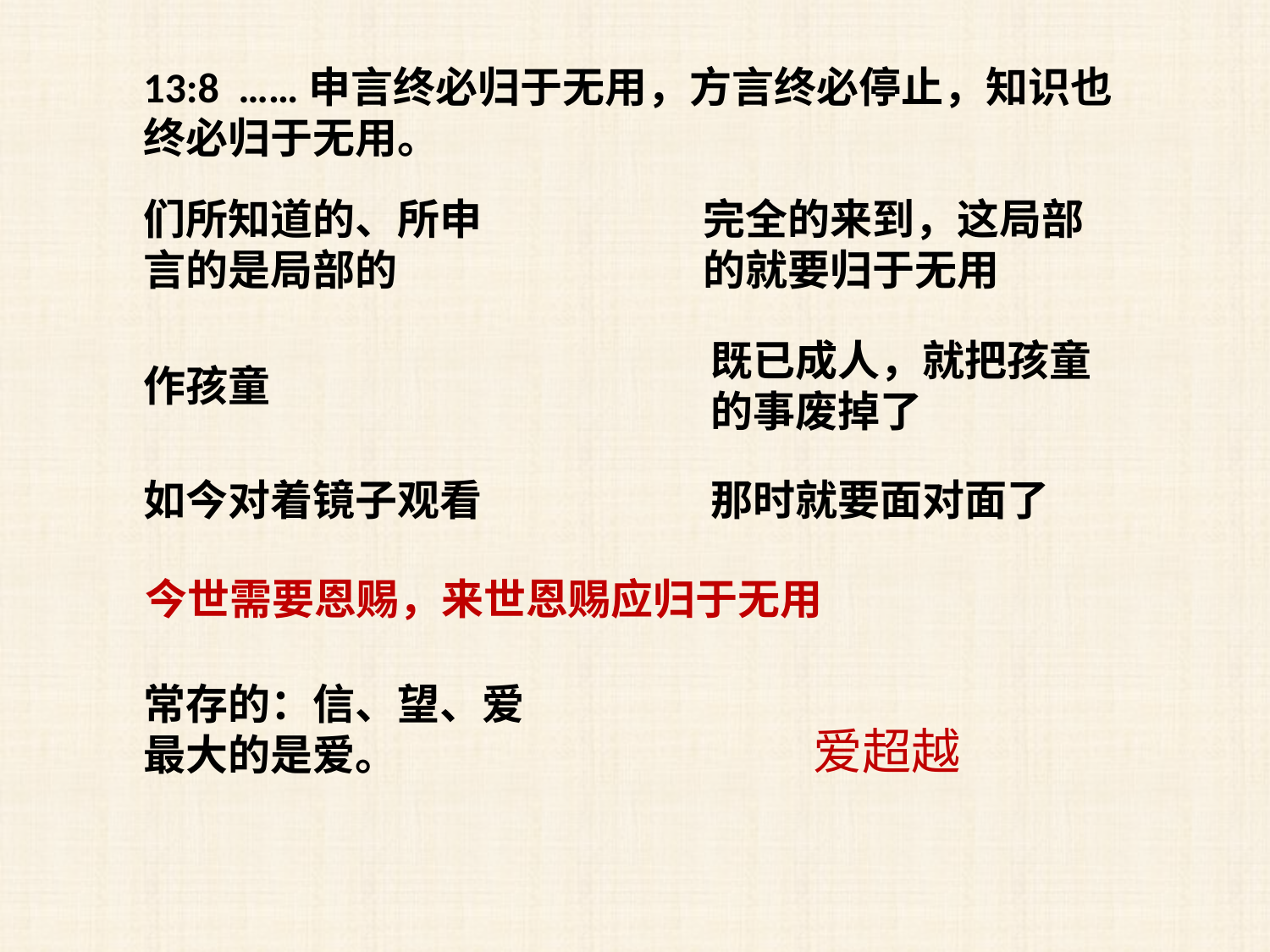

13:8  ……申言终必归于无用，方言终必停止，知识也终必归于无用。
们所知道的、所申言的是局部的
完全的来到，这局部的就要归于无用
既已成人，就把孩童的事废掉了
作孩童
如今对着镜子观看
那时就要面对面了
今世需要恩赐，来世恩赐应归于无用
常存的：信、望、爱
最大的是爱。
爱超越